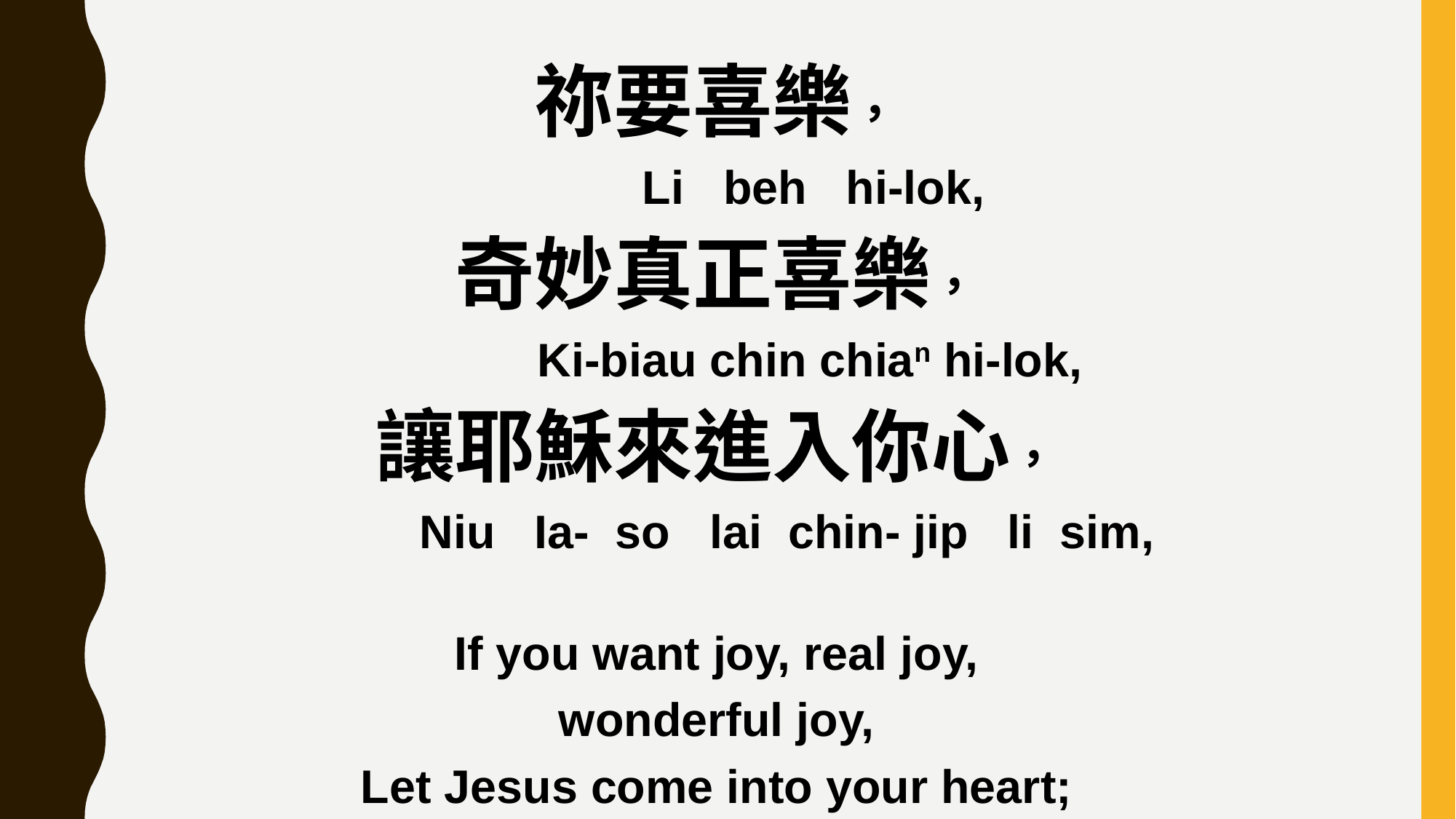

祢要喜樂，
                                    Li   beh   hi-lok,
奇妙真正喜樂，
                            Ki-biau chin chian hi-lok,
讓耶穌來進入你心，
                   Niu   Ia-  so   lai  chin- jip   li  sim,

If you want joy, real joy,
wonderful joy,
Let Jesus come into your heart;